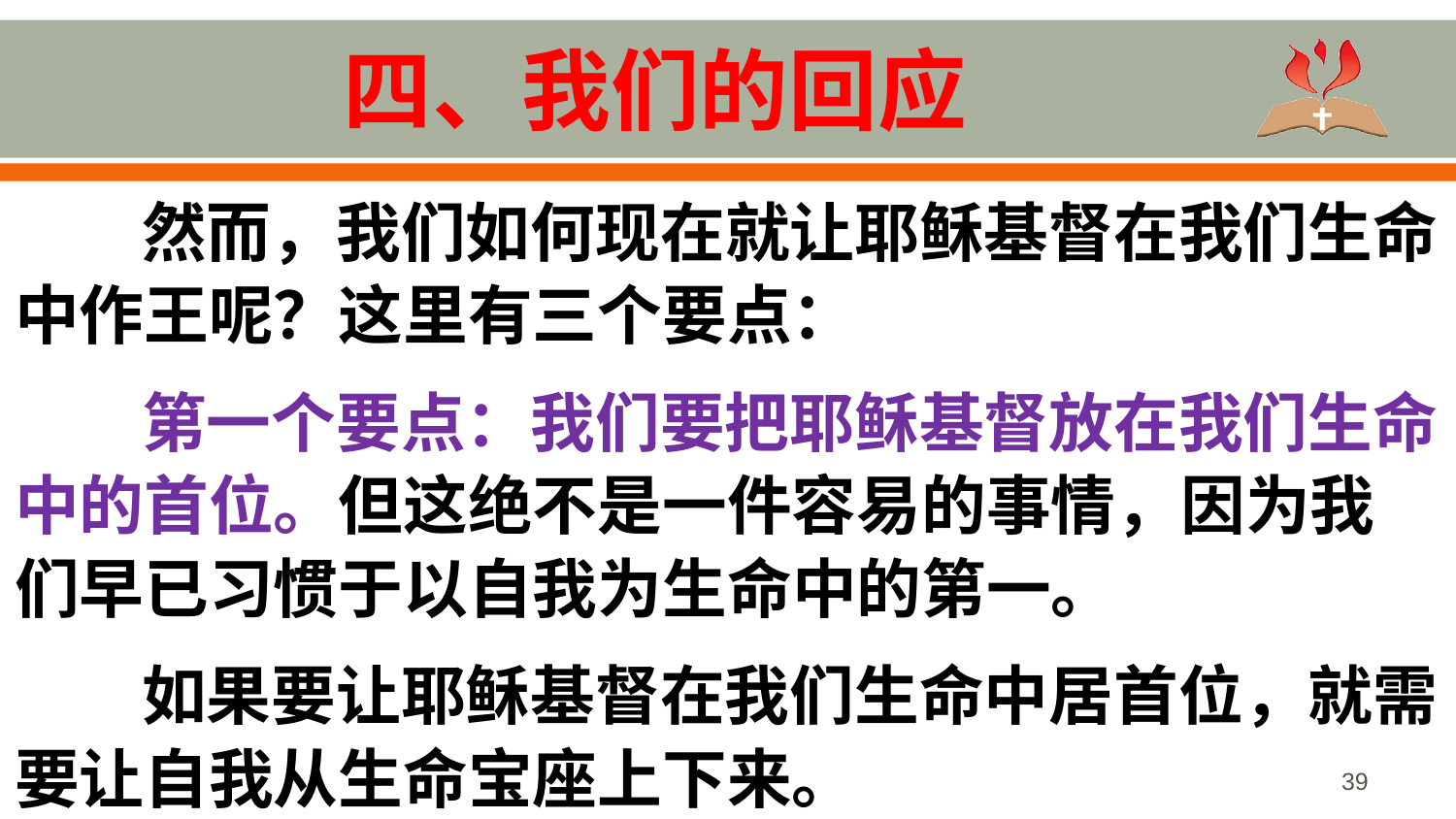

# 四、我们的回应
然而，我们如何现在就让耶稣基督在我们生命中作王呢？这里有三个要点：
第一个要点：我们要把耶稣基督放在我们生命中的首位。但这绝不是一件容易的事情，因为我们早已习惯于以自我为生命中的第一。
如果要让耶稣基督在我们生命中居首位，就需要让自我从生命宝座上下来。

39